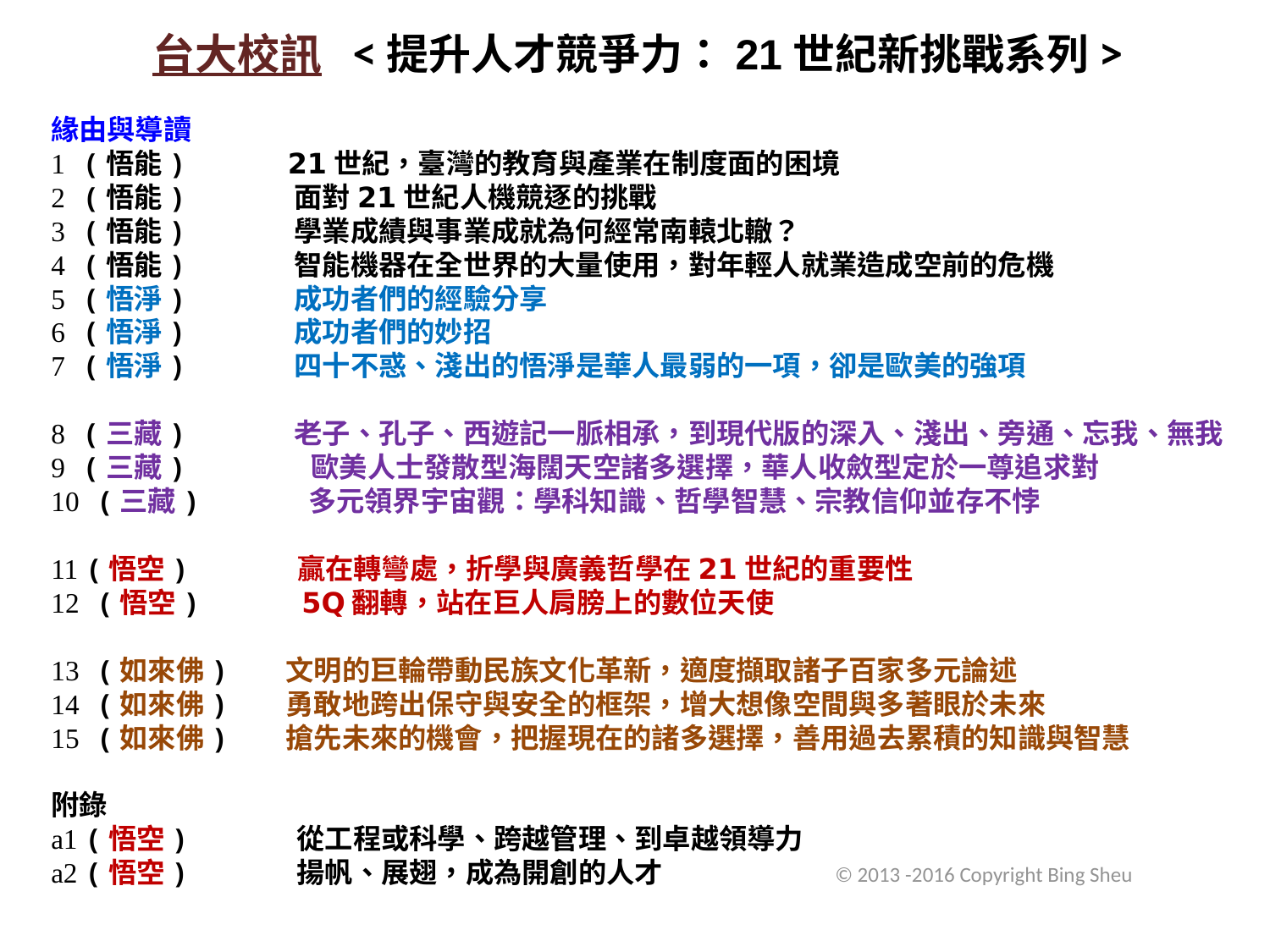

台大校訊  <提升人才競爭力：21世紀新挑戰系列>

緣由與導讀
1 (悟能)      21世紀，臺灣的教育與產業在制度面的困境
2 (悟能)      面對21世紀人機競逐的挑戰
3 (悟能)      學業成績與事業成就為何經常南轅北轍？
4 (悟能)      智能機器在全世界的大量使用，對年輕人就業造成空前的危機
5 (悟淨)      成功者們的經驗分享
6 (悟淨)      成功者們的妙招
7 (悟淨)      四十不惑、淺出的悟淨是華人最弱的一項，卻是歐美的強項

8 (三藏)      老子、孔子、西遊記一脈相承，到現代版的深入、淺出、旁通、忘我、無我
9 (三藏)       歐美人士發散型海闊天空諸多選擇，華人收斂型定於一尊追求對
10 (三藏)      多元領界宇宙觀：學科知識、哲學智慧、宗教信仰並存不悖

11 (悟空)      贏在轉彎處，折學與廣義哲學在21世紀的重要性
12 (悟空)      5Q翻轉，站在巨人肩膀上的數位天使

13 (如來佛)   文明的巨輪帶動民族文化革新，適度擷取諸子百家多元論述
14 (如來佛)   勇敢地跨出保守與安全的框架，增大想像空間與多著眼於未來
15 (如來佛)   搶先未來的機會，把握現在的諸多選擇，善用過去累積的知識與智慧

附錄
a1 (悟空)      從工程或科學、跨越管理、到卓越領導力
a2 (悟空)      揚帆、展翅，成為開創的人才
© 2013 -2016 Copyright Bing Sheu